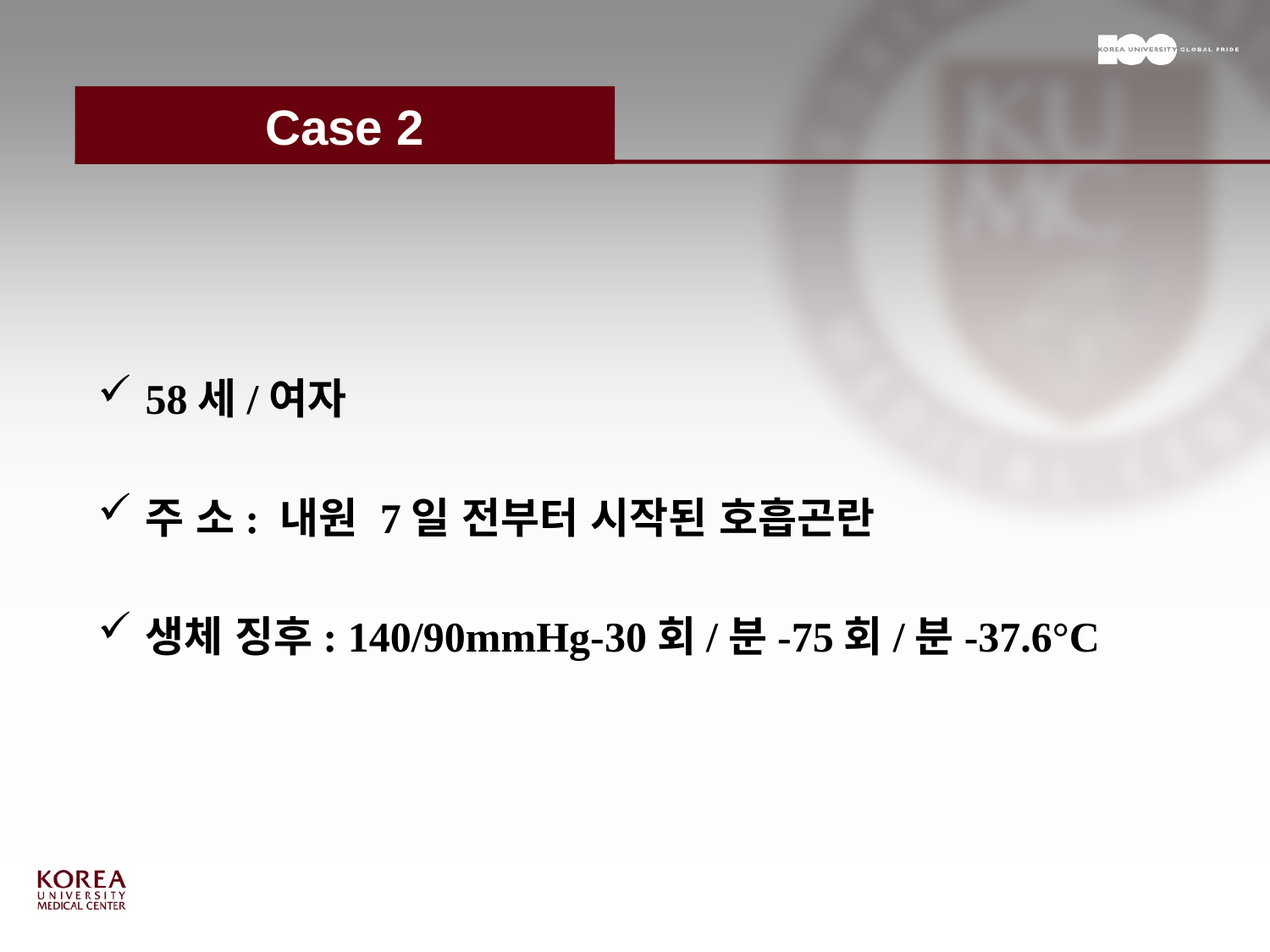

# Case 2
58세/여자

주 소: 내원 7일 전부터 시작된 호흡곤란

생체 징후: 140/90mmHg-30회/분-75회/분-37.6°C